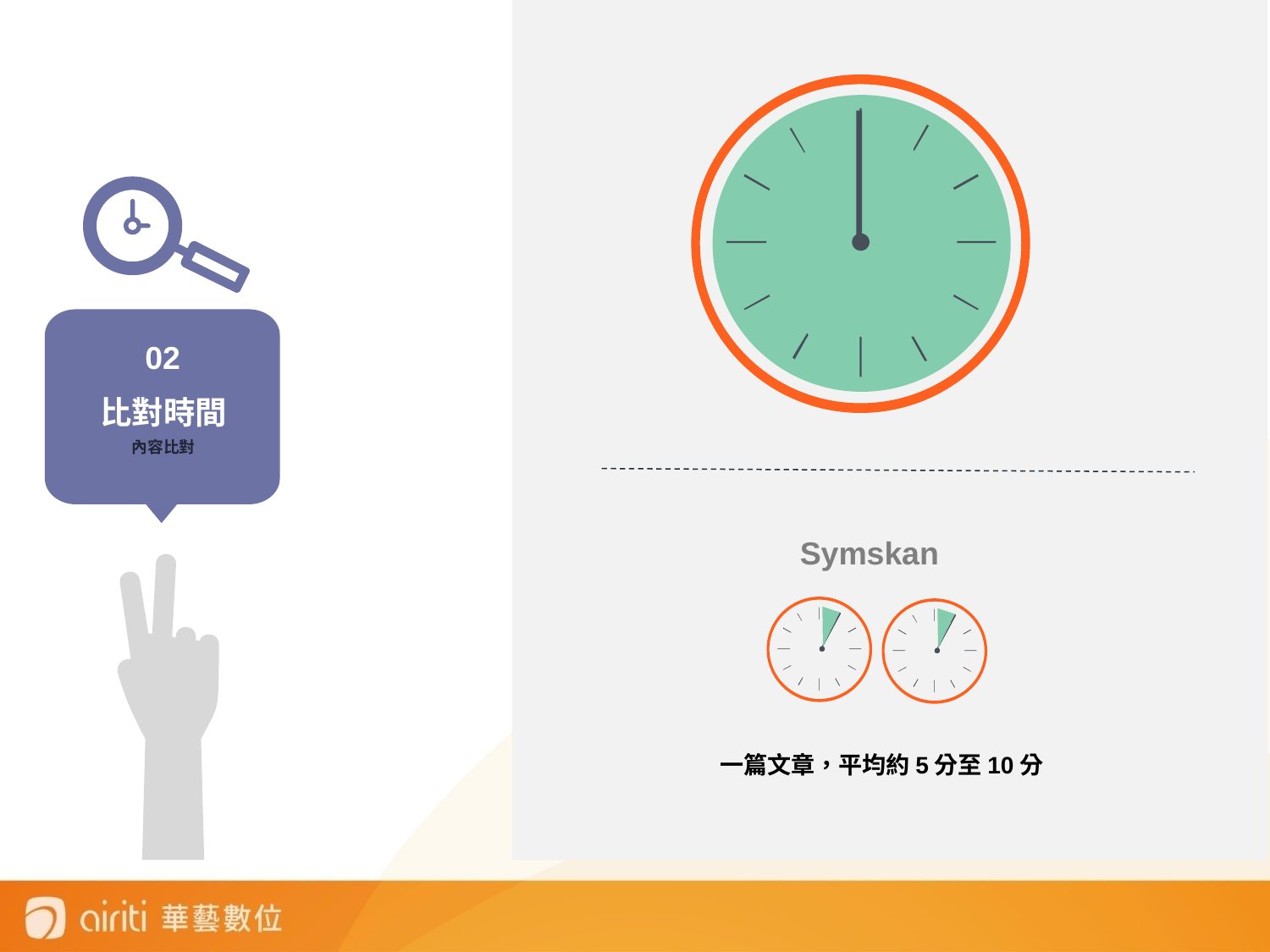

### Chart

| Category |
|---|

02
比對時間
內容比對

Symskan

### Chart

| Category |
|---|

### Chart

| Category |
|---|

一篇文章，平均約5分至10分